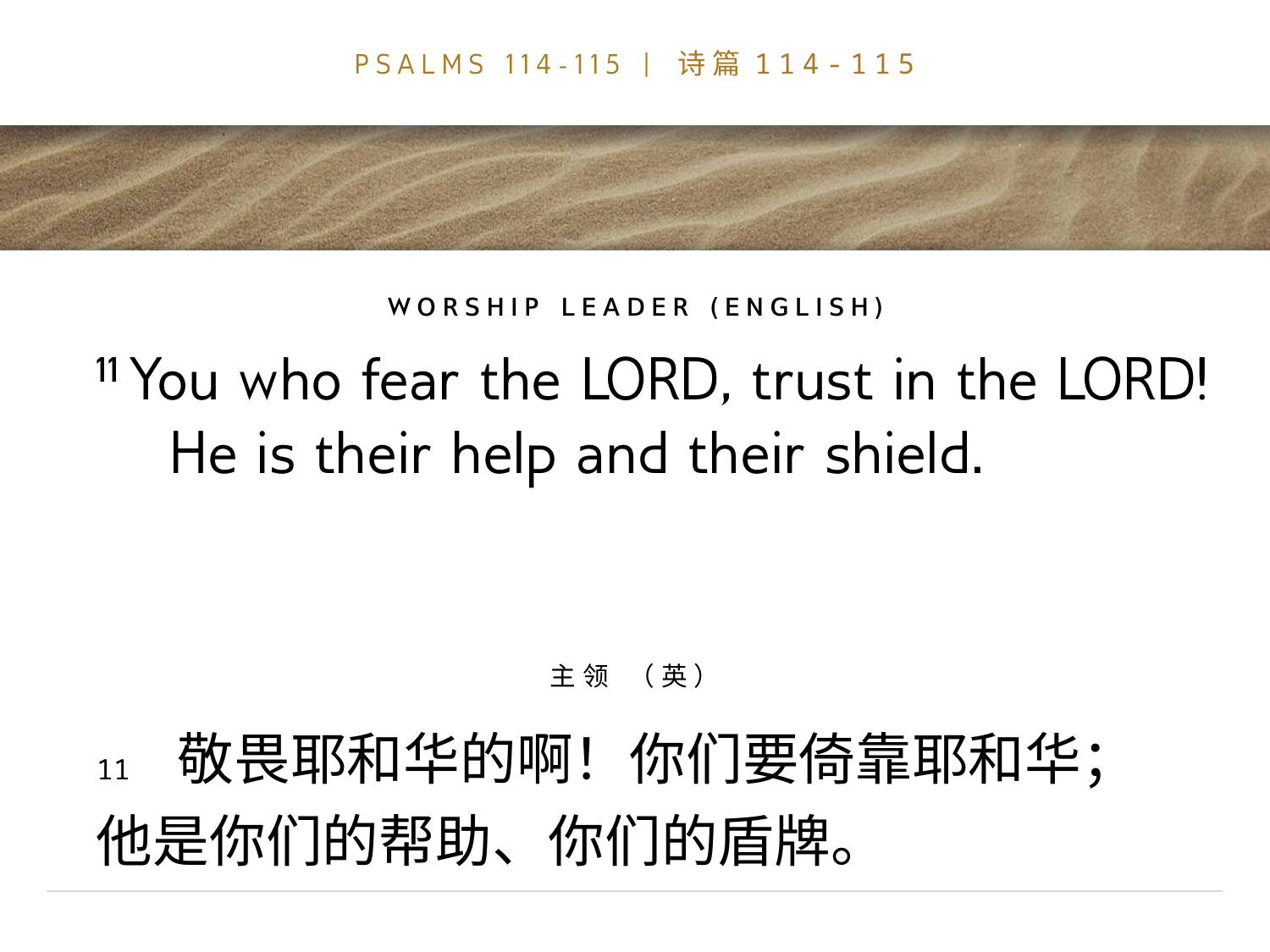

# PSALMS 114-115 | 诗篇114-115
WORSHIP LEADER (ENGLISH)
11 You who fear the Lord, trust in the Lord!
    He is their help and their shield.
主领 （英）
11 敬畏耶和华的啊！你们要倚靠耶和华；
他是你们的帮助、你们的盾牌。